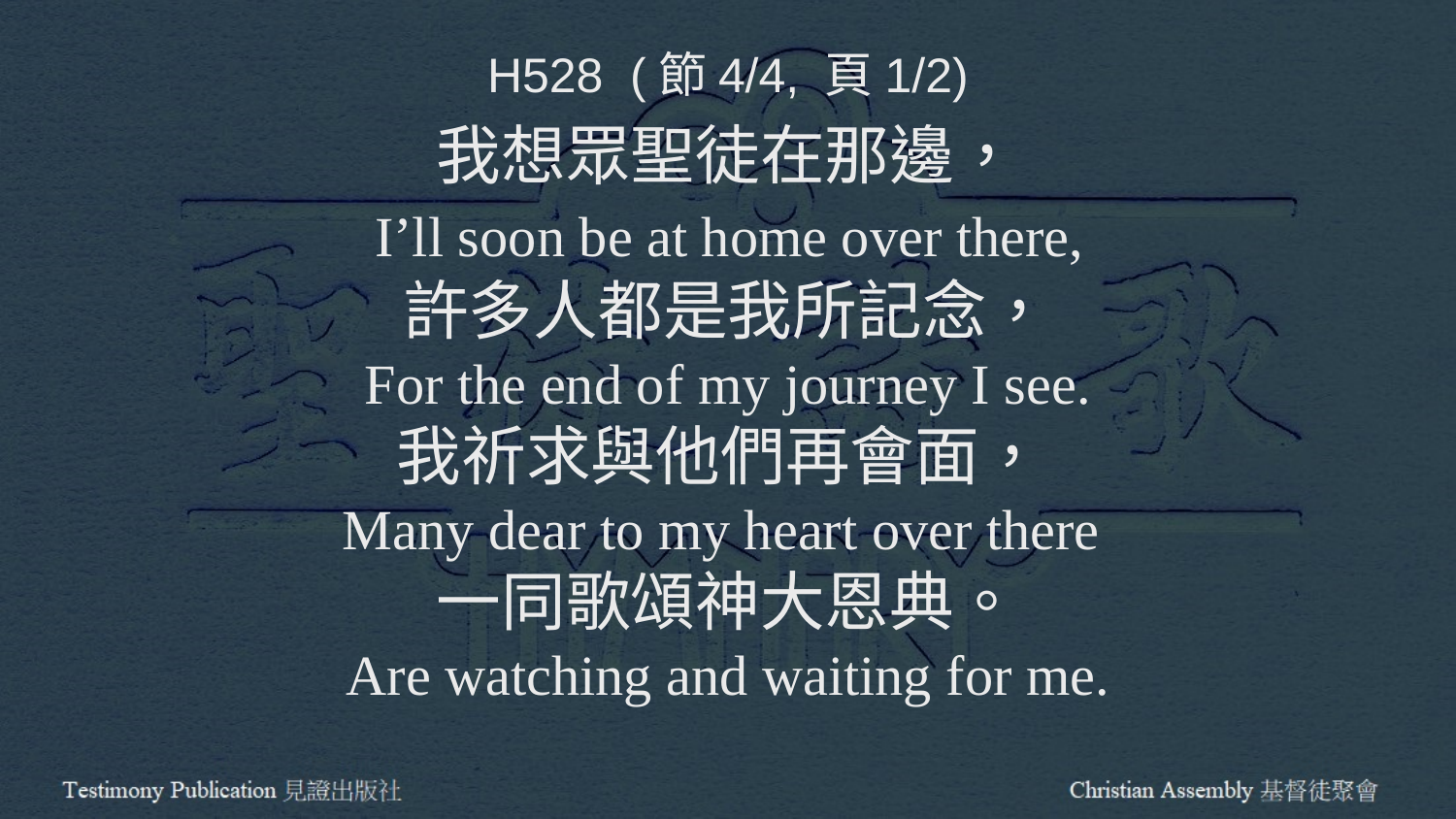

H528  (節4/4, 頁1/2)
我想眾聖徒在那邊，
 I’ll soon be at home over there,
許多人都是我所記念，
For the end of my journey I see.
我祈求與他們再會面，
Many dear to my heart over there
一同歌頌神大恩典。
Are watching and waiting for me.